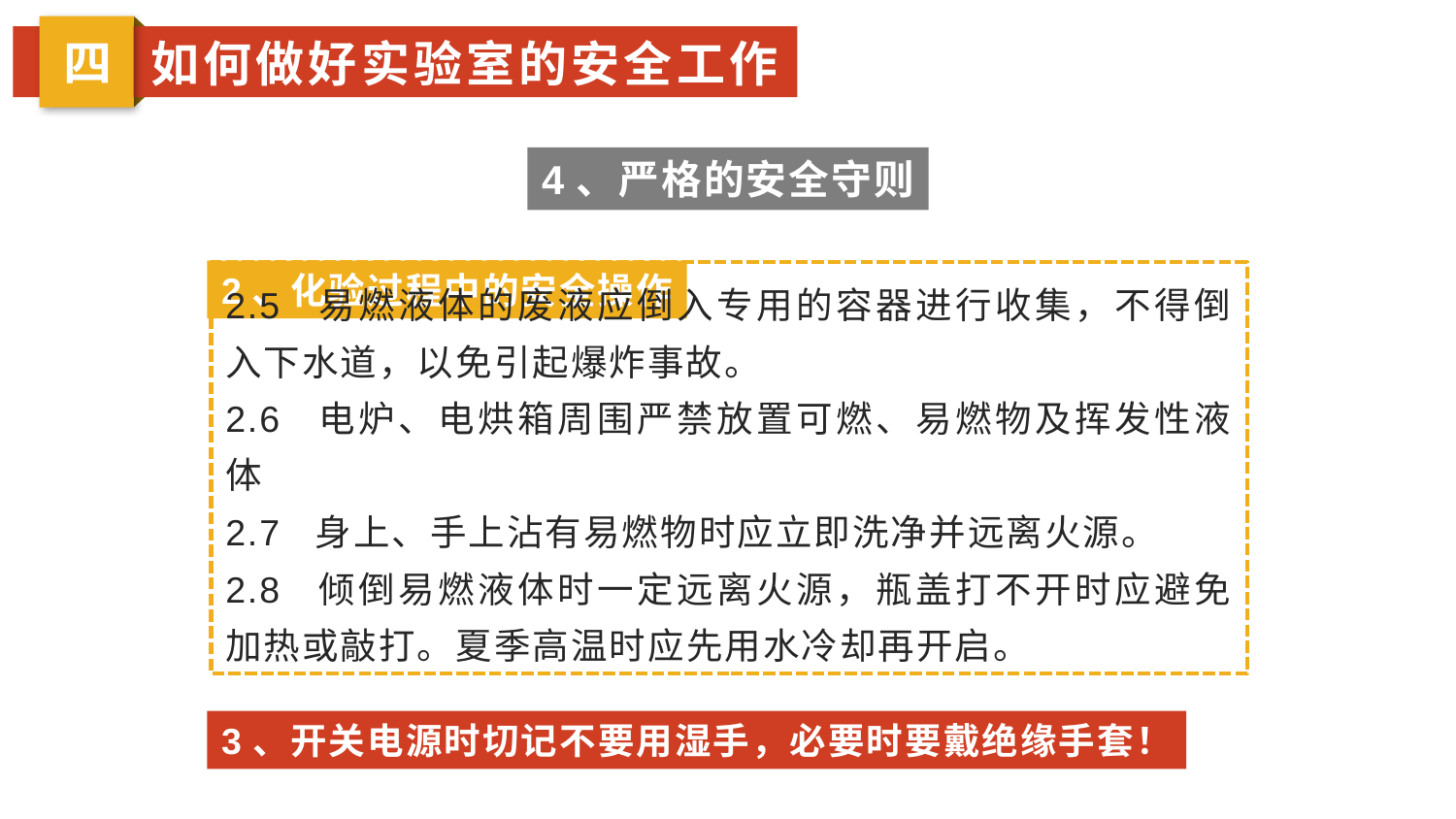

四

如何做好实验室的安全工作

4、严格的安全守则
2、化验过程中的安全操作
2.5  易燃液体的废液应倒入专用的容器进行收集，不得倒入下水道，以免引起爆炸事故。
2.6  电炉、电烘箱周围严禁放置可燃、易燃物及挥发性液体
2.7  身上、手上沾有易燃物时应立即洗净并远离火源。
2.8  倾倒易燃液体时一定远离火源，瓶盖打不开时应避免加热或敲打。夏季高温时应先用水冷却再开启。
3、开关电源时切记不要用湿手，必要时要戴绝缘手套！